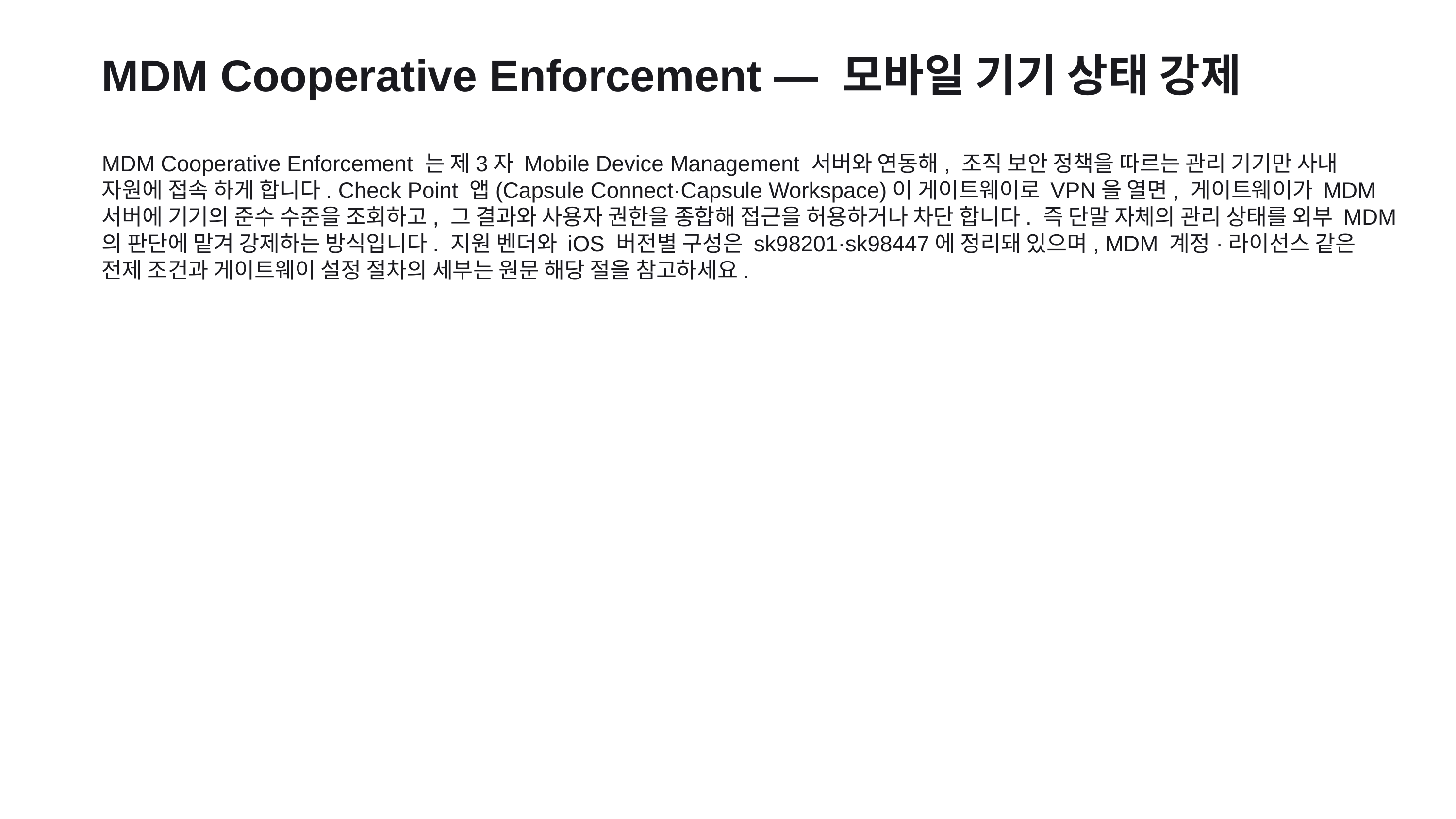

MDM Cooperative Enforcement — 모바일 기기 상태 강제
MDM Cooperative Enforcement 는 제3자 Mobile Device Management 서버와 연동해, 조직 보안 정책을 따르는 관리 기기만 사내 자원에 접속 하게 합니다. Check Point 앱(Capsule Connect·Capsule Workspace)이 게이트웨이로 VPN을 열면, 게이트웨이가 MDM 서버에 기기의 준수 수준을 조회하고, 그 결과와 사용자 권한을 종합해 접근을 허용하거나 차단 합니다. 즉 단말 자체의 관리 상태를 외부 MDM의 판단에 맡겨 강제하는 방식입니다. 지원 벤더와 iOS 버전별 구성은 sk98201·sk98447에 정리돼 있으며, MDM 계정·라이선스 같은 전제 조건과 게이트웨이 설정 절차의 세부는 원문 해당 절을 참고하세요.